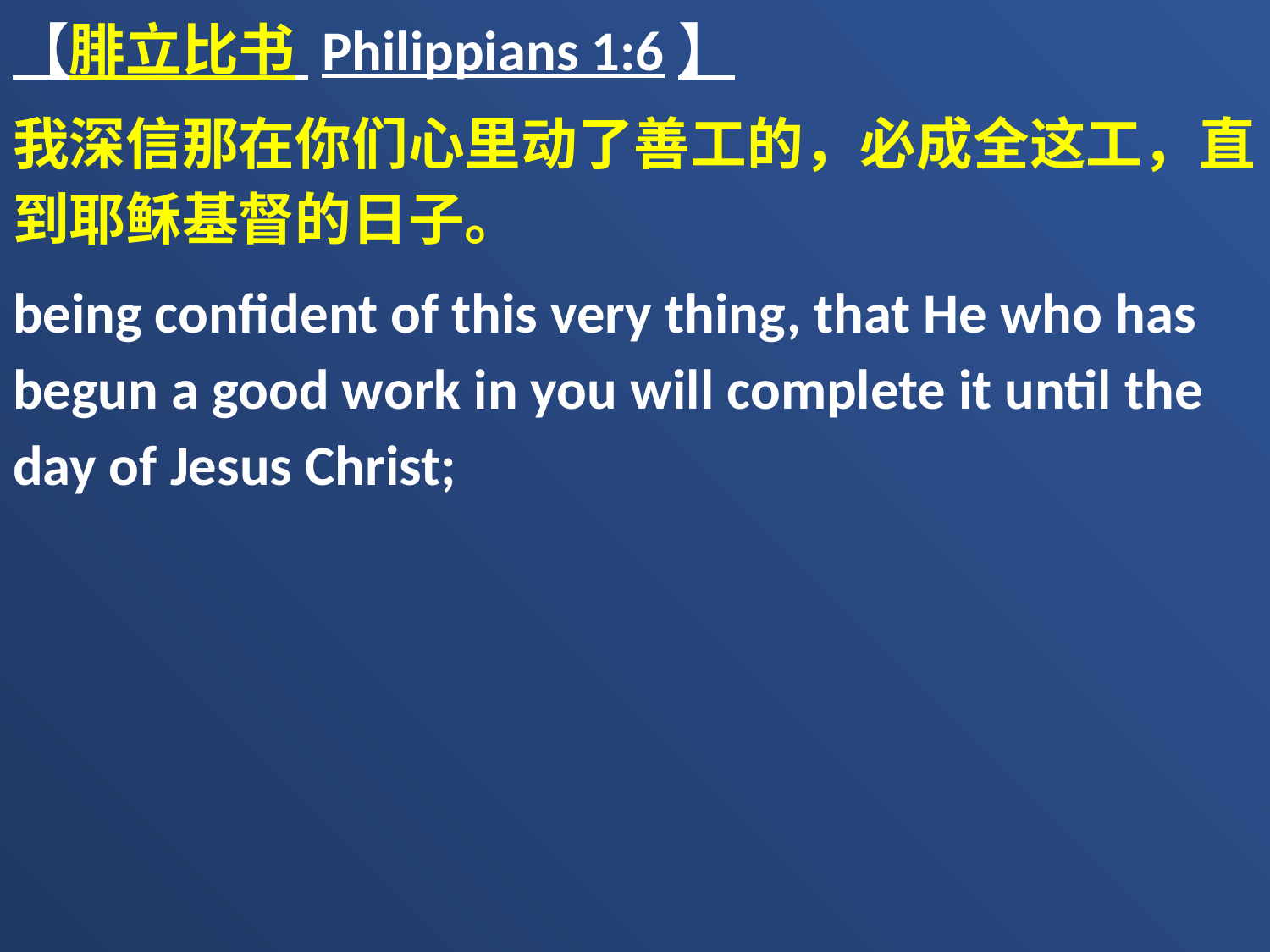

【腓立比书 Philippians 1:6】
我深信那在你们心里动了善工的，必成全这工，直到耶稣基督的日子。
being confident of this very thing, that He who has begun a good work in you will complete it until the day of Jesus Christ;